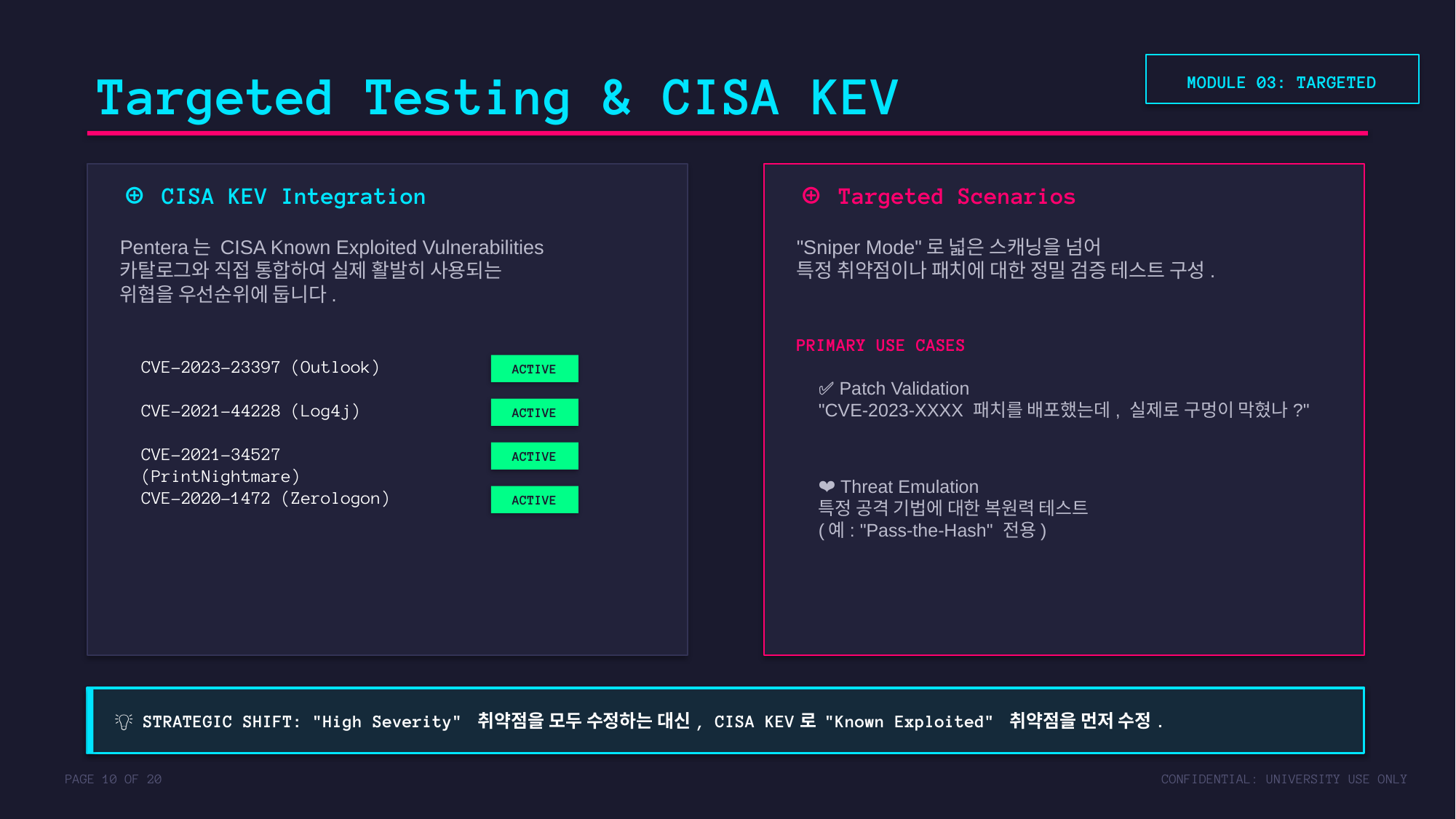

Targeted Testing & CISA KEV

MODULE 03: TARGETED

⊕ CISA KEV Integration
⊕ Targeted Scenarios
Pentera는 CISA Known Exploited Vulnerabilities
카탈로그와 직접 통합하여 실제 활발히 사용되는
위협을 우선순위에 둡니다.
"Sniper Mode"로 넓은 스캐닝을 넘어
특정 취약점이나 패치에 대한 정밀 검증 테스트 구성.
PRIMARY USE CASES
CVE-2023-23397 (Outlook)

ACTIVE
✅ Patch Validation
"CVE-2023-XXXX 패치를 배포했는데, 실제로 구멍이 막혔나?"
CVE-2021-44228 (Log4j)

ACTIVE
CVE-2021-34527 (PrintNightmare)

ACTIVE
❤ Threat Emulation
특정 공격 기법에 대한 복원력 테스트
(예: "Pass-the-Hash" 전용)
CVE-2020-1472 (Zerologon)

ACTIVE

💡 STRATEGIC SHIFT: "High Severity" 취약점을 모두 수정하는 대신, CISA KEV로 "Known Exploited" 취약점을 먼저 수정.
PAGE 10 OF 20
CONFIDENTIAL: UNIVERSITY USE ONLY